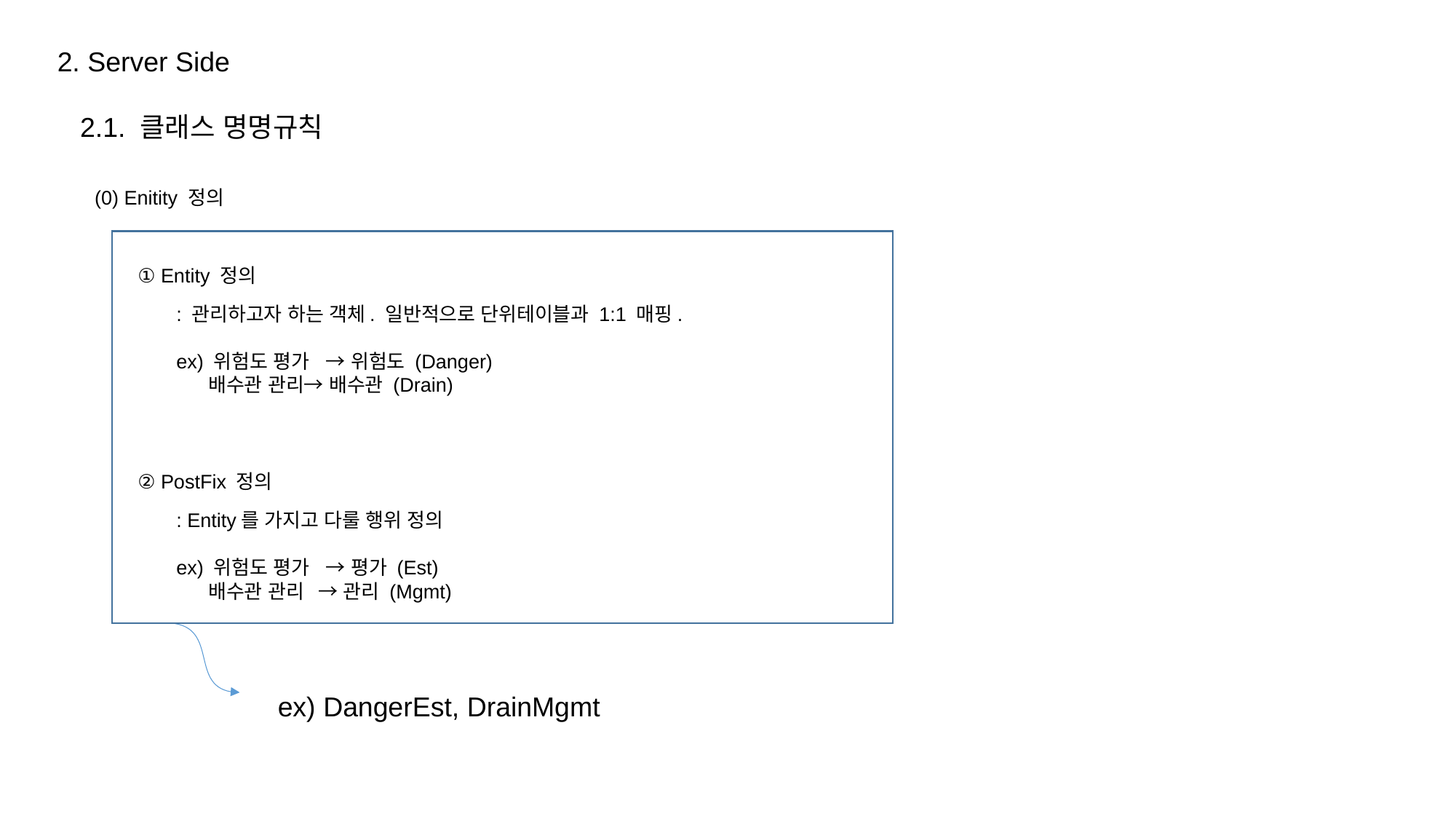

2. Server Side

   2.1. 클래스 명명규칙
(0) Enitity 정의

① Entity 정의
: 관리하고자 하는 객체. 일반적으로 단위테이블과 1:1 매핑.

ex) 위험도 평가   → 위험도 (Danger)
     배수관 관리→ 배수관 (Drain)

② PostFix 정의
: Entity를 가지고 다룰 행위 정의

ex) 위험도 평가   → 평가 (Est)
     배수관 관리   → 관리 (Mgmt)
ex) DangerEst, DrainMgmt